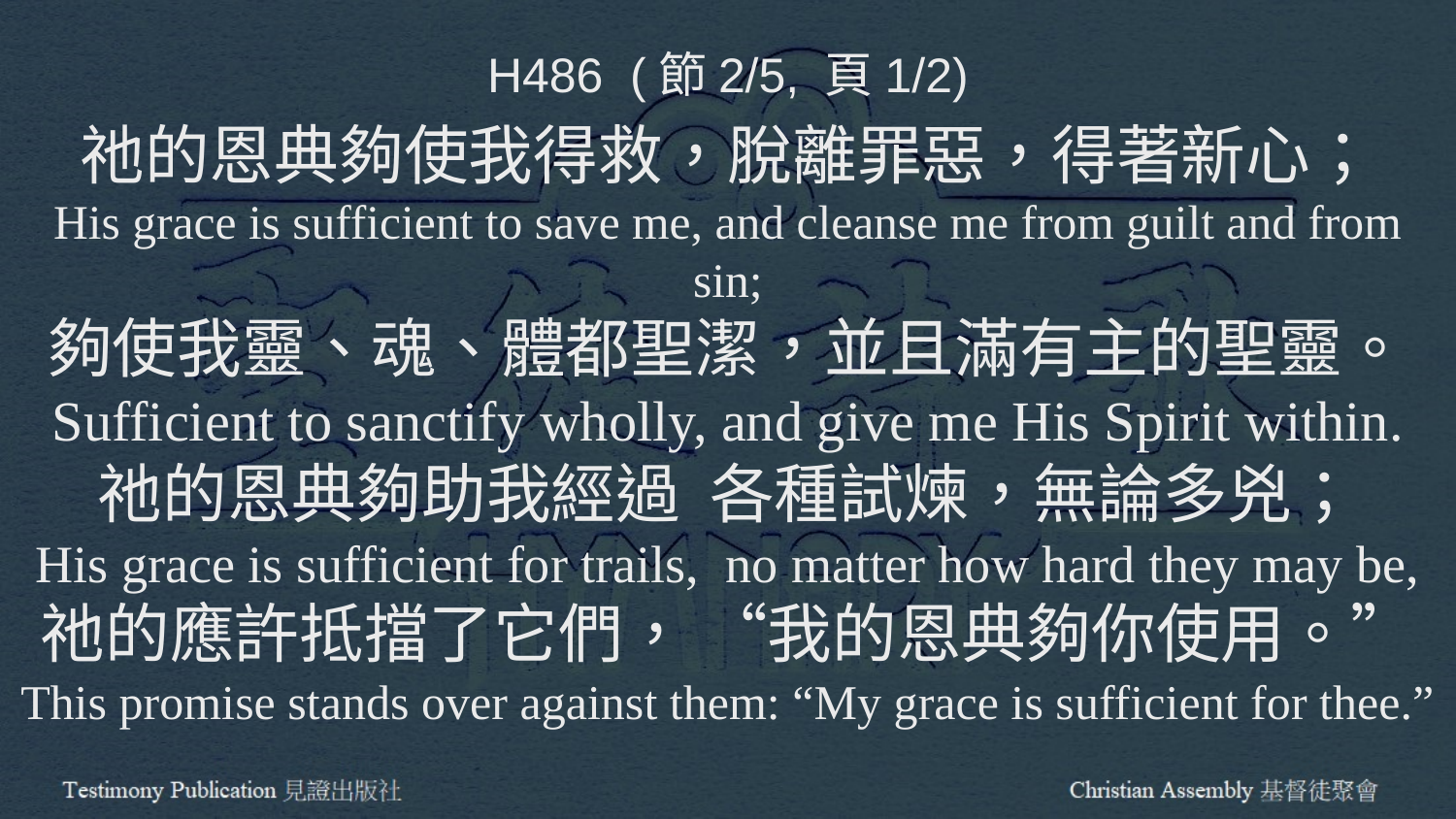

H486  (節2/5, 頁1/2)
祂的恩典夠使我得救，脫離罪惡，得著新心；
His grace is sufficient to save me, and cleanse me from guilt and from sin;
夠使我靈、魂、體都聖潔，並且滿有主的聖靈。
Sufficient to sanctify wholly, and give me His Spirit within.
祂的恩典夠助我經過  各種試煉，無論多兇；
His grace is sufficient for trails,  no matter how hard they may be,
祂的應許抵擋了它們， “我的恩典夠你使用。”
This promise stands over against them: “My grace is sufficient for thee.”